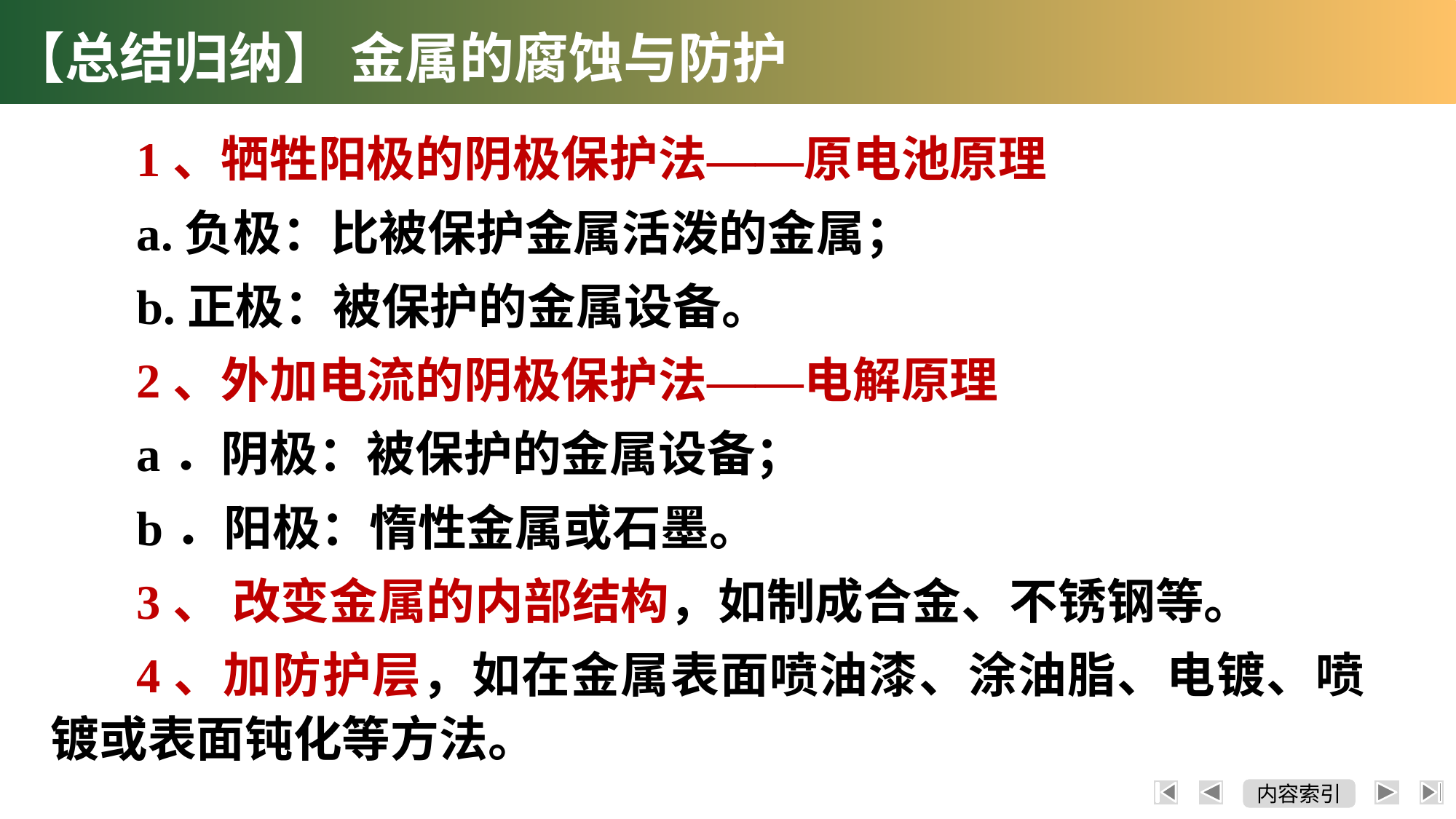

【总结归纳】 金属的腐蚀与防护
1、牺牲阳极的阴极保护法——原电池原理
a.负极：比被保护金属活泼的金属；
b.正极：被保护的金属设备。
2、外加电流的阴极保护法——电解原理
a．阴极：被保护的金属设备；
b．阳极：惰性金属或石墨。
3、 改变金属的内部结构，如制成合金、不锈钢等。
4、加防护层，如在金属表面喷油漆、涂油脂、电镀、喷镀或表面钝化等方法。